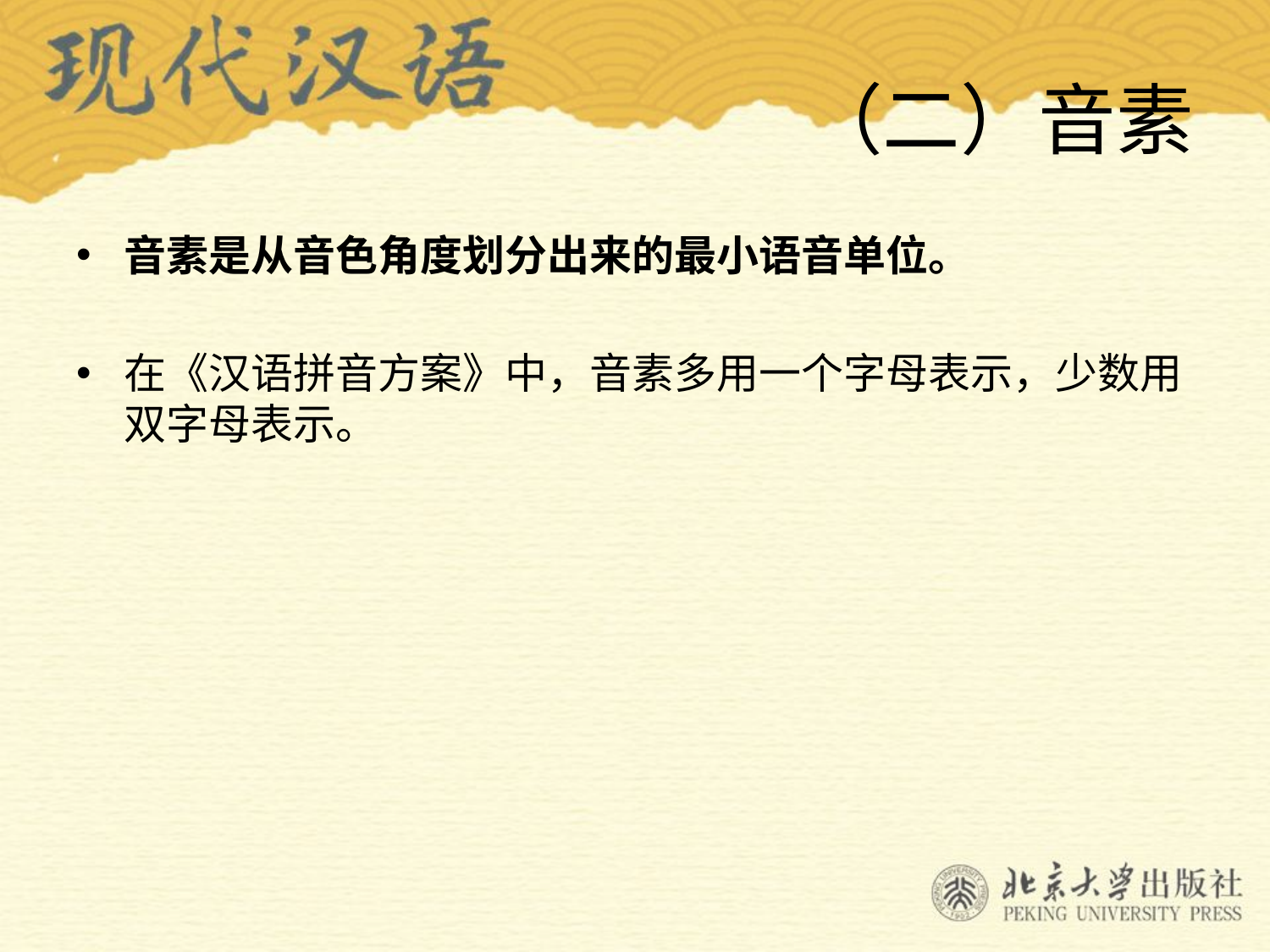

# （二）音素
音素是从音色角度划分出来的最小语音单位。

在《汉语拼音方案》中，音素多用一个字母表示，少数用双字母表示。